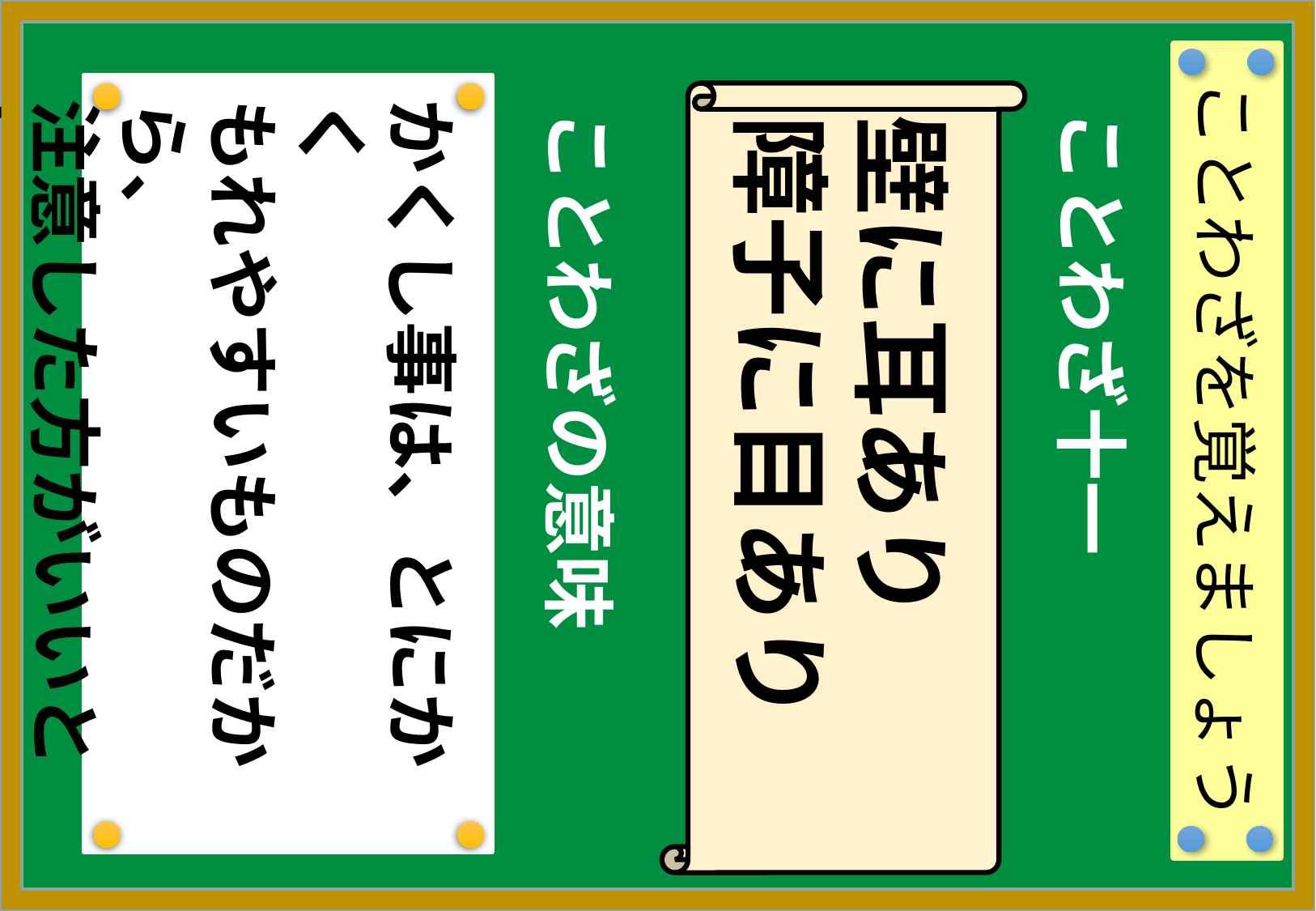

ことわざを覚えましょう

かくし事は、とにかく
もれやすいものだから、
注意した方がいいとい
ういましめ。

壁に耳あり
障子に目あり
ことわざの意味
ことわざ十一